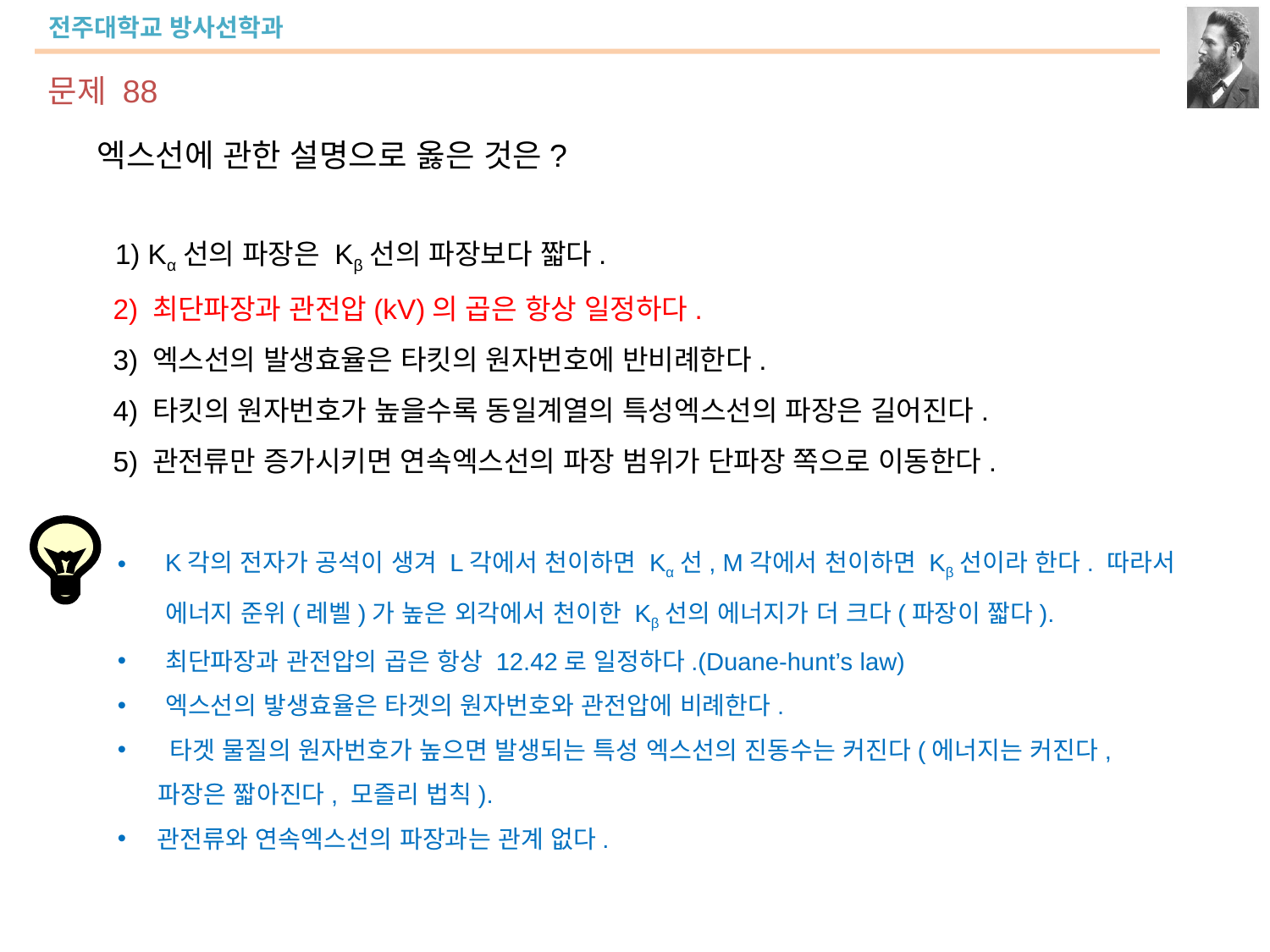

문제 88
엑스선에 관한 설명으로 옳은 것은?

  1) Kα선의 파장은 Kβ선의 파장보다 짧다.
  2) 최단파장과 관전압(kV)의 곱은 항상 일정하다.
  3) 엑스선의 발생효율은 타킷의 원자번호에 반비례한다.
  4) 타킷의 원자번호가 높을수록 동일계열의 특성엑스선의 파장은 길어진다.
  5) 관전류만 증가시키면 연속엑스선의 파장 범위가 단파장 쪽으로 이동한다.

K각의 전자가 공석이 생겨 L각에서 천이하면 Kα선, M각에서 천이하면 Kβ선이라 한다. 따라서 에너지 준위(레벨)가 높은 외각에서 천이한 Kβ선의 에너지가 더 크다(파장이 짧다).
최단파장과 관전압의 곱은 항상 12.42로 일정하다.(Duane-hunt’s law)
엑스선의 밯생효율은 타겟의 원자번호와 관전압에 비례한다.
 타겟 물질의 원자번호가 높으면 발생되는 특성 엑스선의 진동수는 커진다(에너지는 커진다,
     파장은 짧아진다, 모즐리 법칙).
관전류와 연속엑스선의 파장과는 관계 없다.